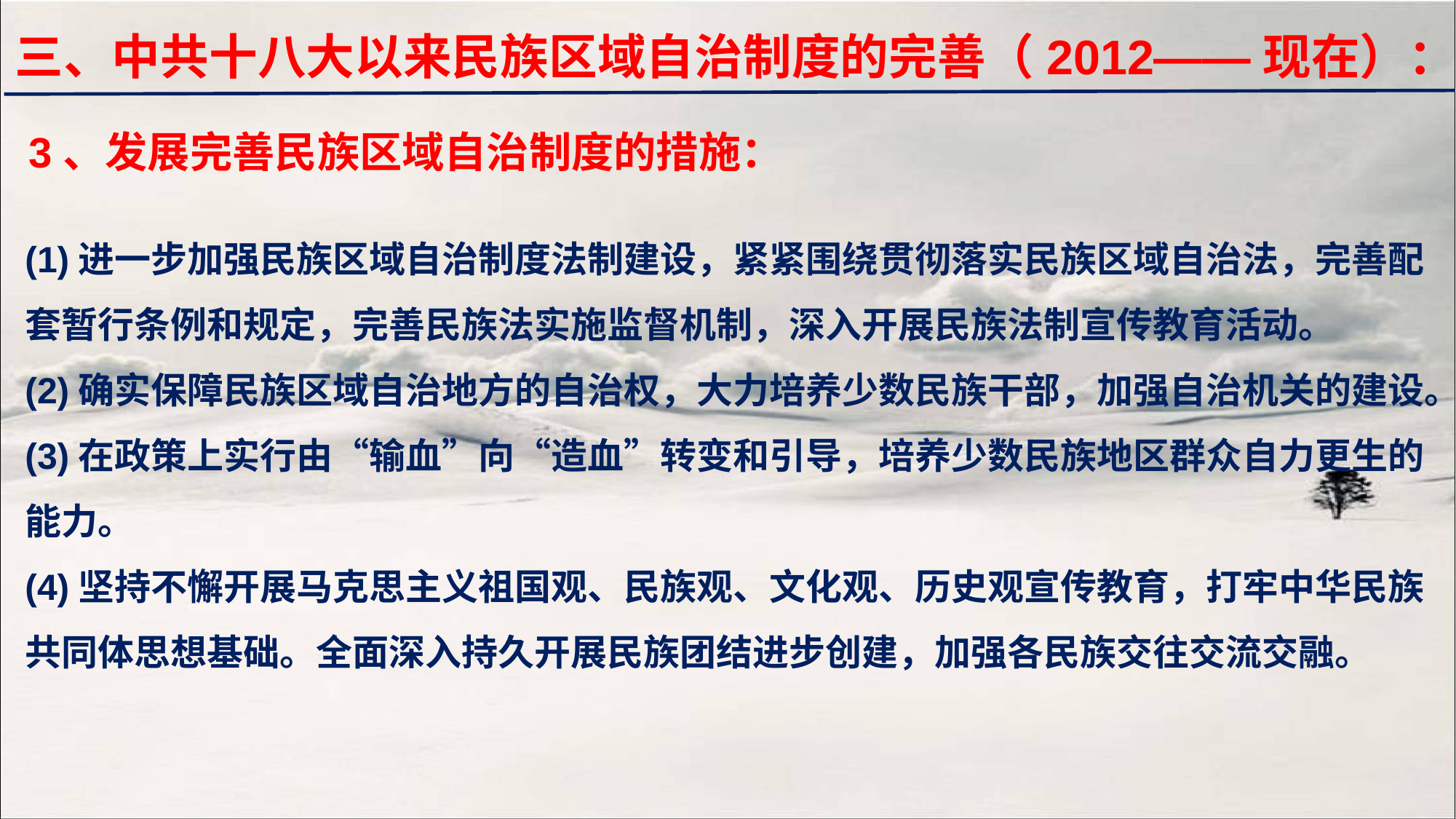

三、中共十八大以来民族区域自治制度的完善（2012——现在）：
3、发展完善民族区域自治制度的措施：
(1)进一步加强民族区域自治制度法制建设，紧紧围绕贯彻落实民族区域自治法，完善配套暂行条例和规定，完善民族法实施监督机制，深入开展民族法制宣传教育活动。
(2)确实保障民族区域自治地方的自治权，大力培养少数民族干部，加强自治机关的建设。
(3)在政策上实行由“输血”向“造血”转变和引导，培养少数民族地区群众自力更生的能力。
(4)坚持不懈开展马克思主义祖国观、民族观、文化观、历史观宣传教育，打牢中华民族共同体思想基础。全面深入持久开展民族团结进步创建，加强各民族交往交流交融。